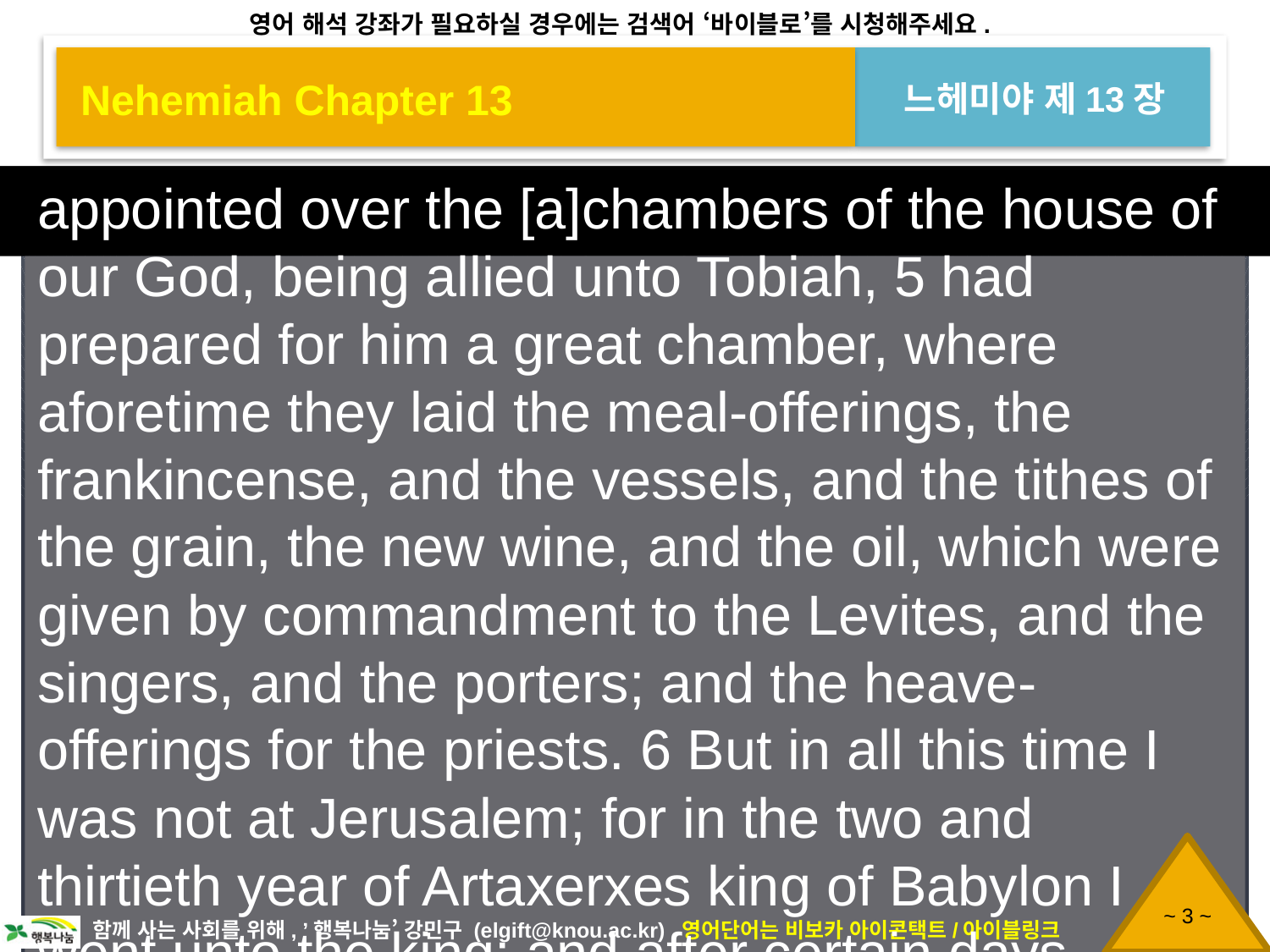

Nehemiah Chapter 13
느헤미야 제13장
appointed over the [a]chambers of the house of our God, being allied unto Tobiah, 5 had prepared for him a great chamber, where aforetime they laid the meal-offerings, the frankincense, and the vessels, and the tithes of the grain, the new wine, and the oil, which were given by commandment to the Levites, and the singers, and the porters; and the heave-offerings for the priests. 6 But in all this time I was not at Jerusalem; for in the two and thirtieth year of Artaxerxes king of Babylon I went unto the king: and after certain days asked I leave of the king,